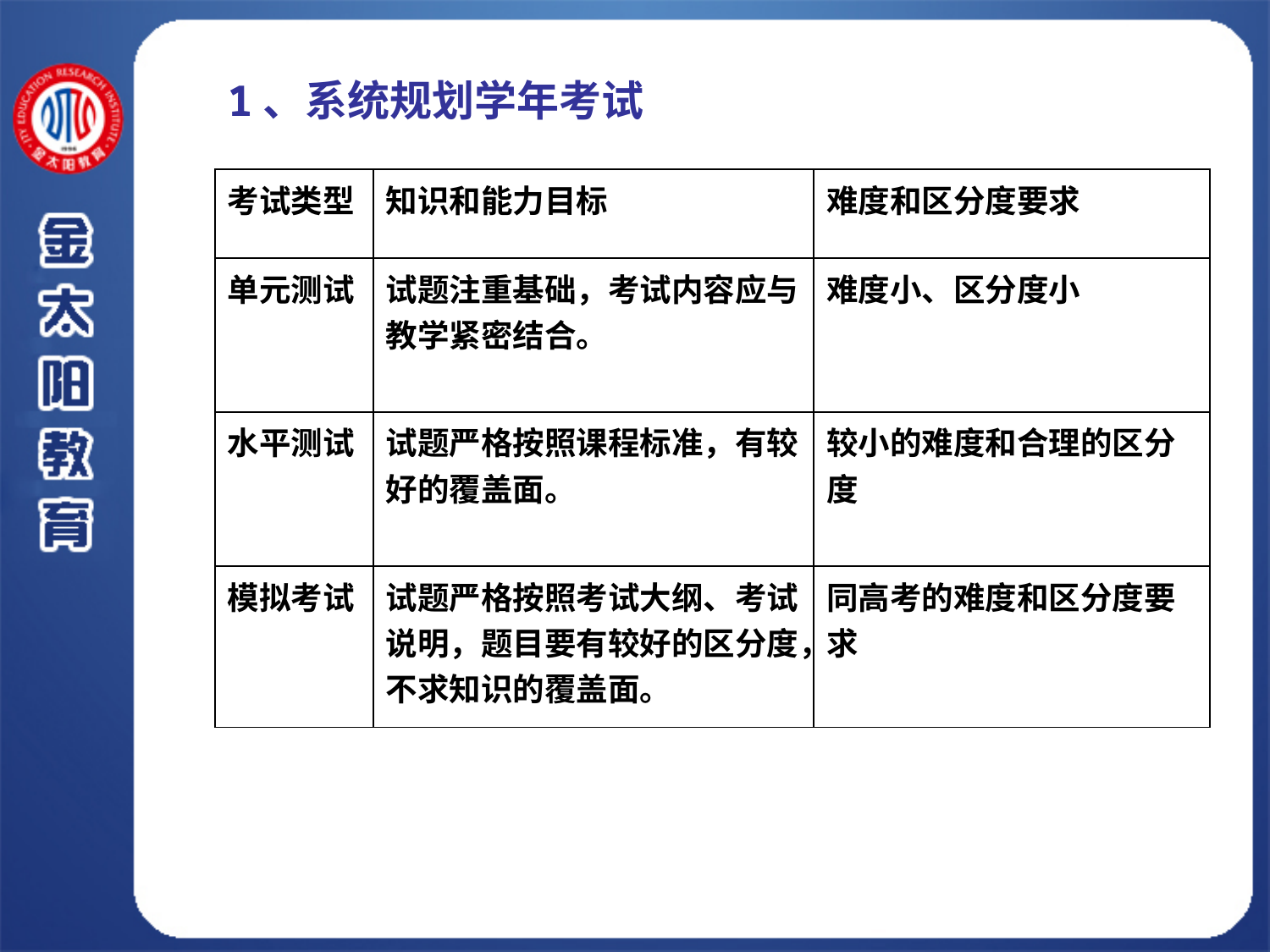

1、系统规划学年考试
| 考试类型 | 知识和能力目标 | 难度和区分度要求 |
| --- | --- | --- |
| 单元测试 | 试题注重基础，考试内容应与教学紧密结合。 | 难度小、区分度小 |
| 水平测试 | 试题严格按照课程标准，有较好的覆盖面。 | 较小的难度和合理的区分度 |
| 模拟考试 | 试题严格按照考试大纲、考试说明，题目要有较好的区分度，不求知识的覆盖面。 | 同高考的难度和区分度要求 |